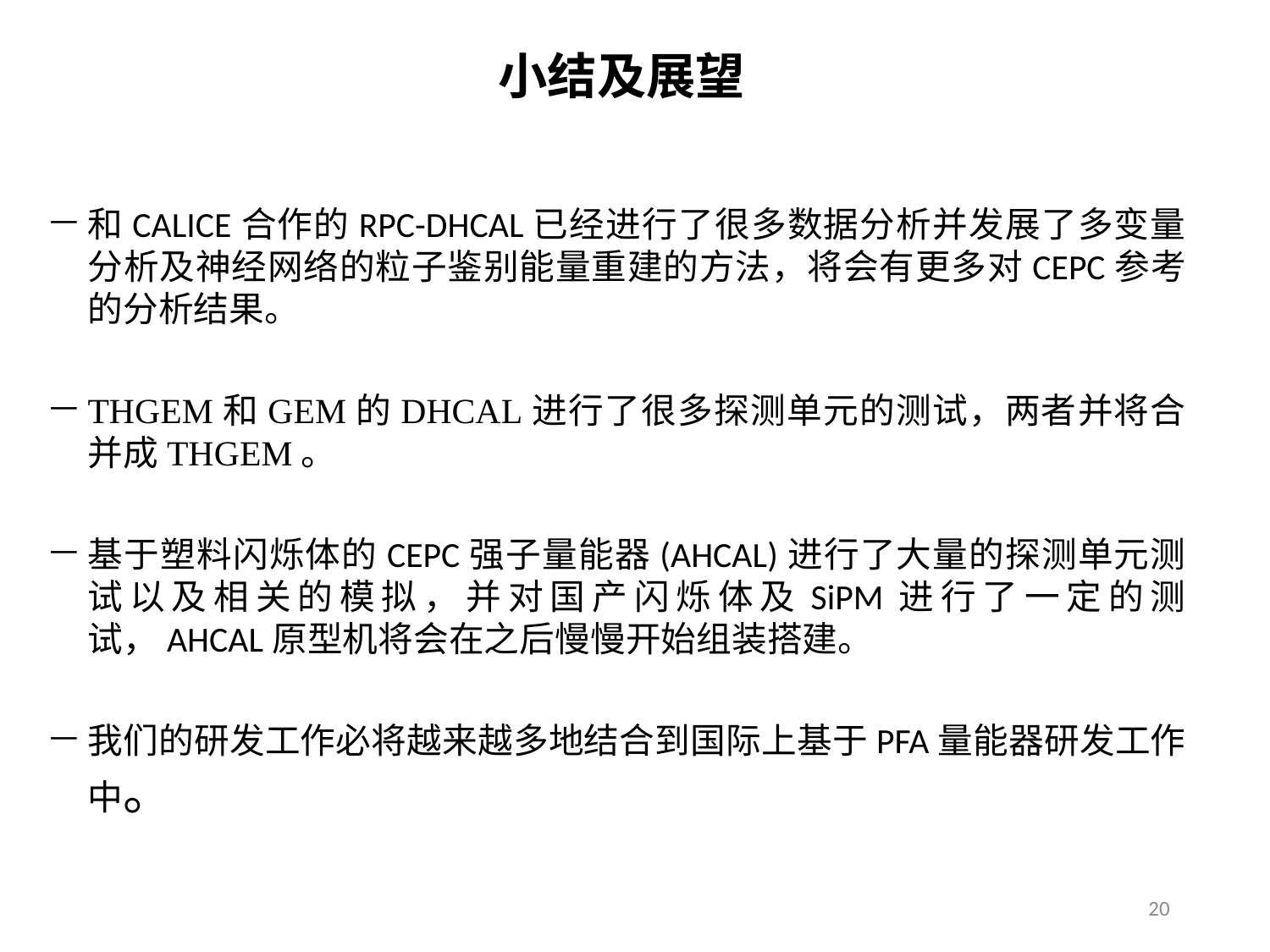

小结及展望
和CALICE合作的RPC-DHCAL已经进行了很多数据分析并发展了多变量分析及神经网络的粒子鉴别能量重建的方法，将会有更多对CEPC参考的分析结果。

THGEM和GEM的DHCAL进行了很多探测单元的测试，两者并将合并成THGEM。

基于塑料闪烁体的CEPC强子量能器(AHCAL)进行了大量的探测单元测试以及相关的模拟，并对国产闪烁体及SiPM进行了一定的测试，AHCAL原型机将会在之后慢慢开始组装搭建。

我们的研发工作必将越来越多地结合到国际上基于PFA量能器研发工作中。
20